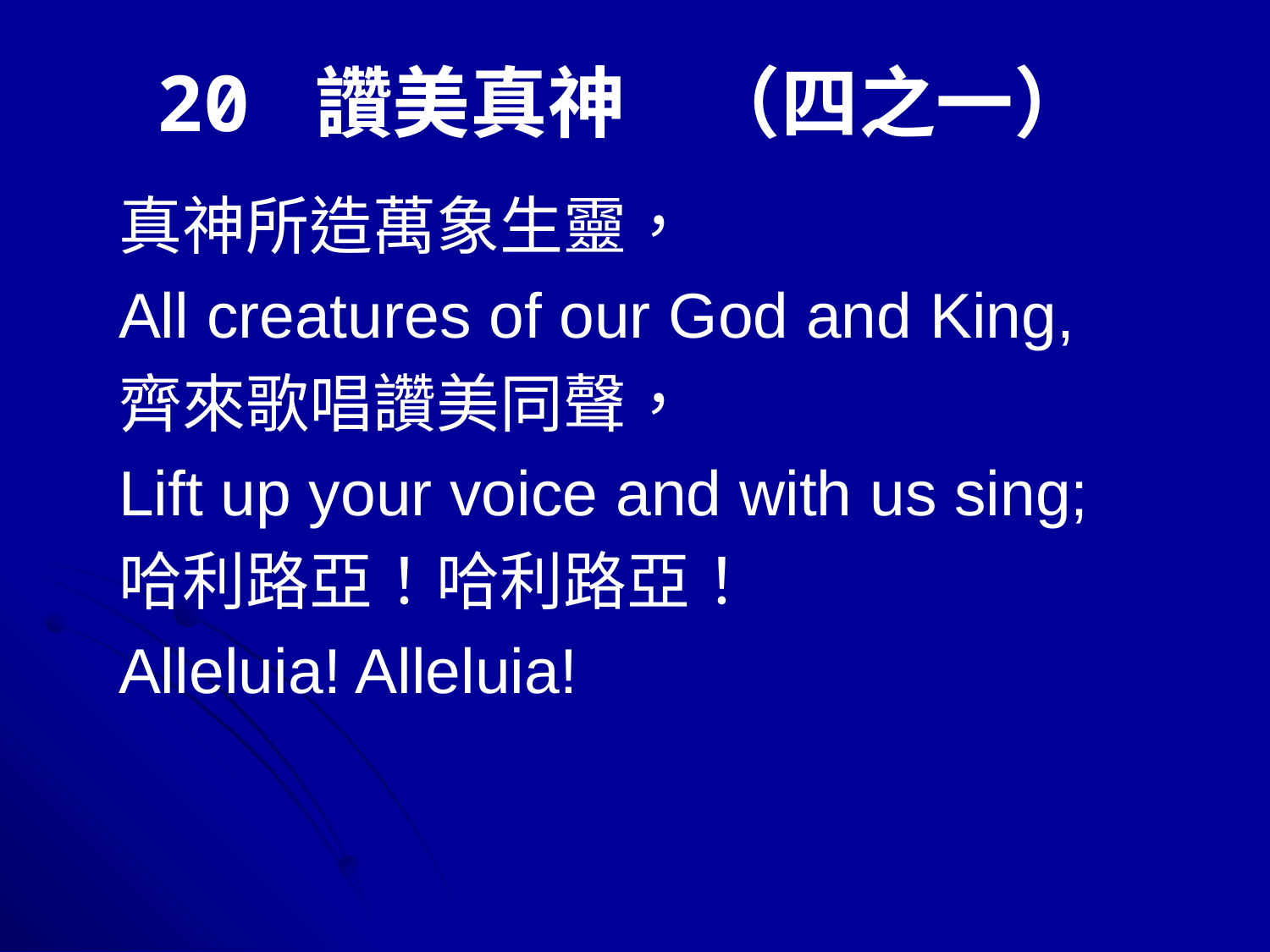

# 20 讚美真神　（四之一）
真神所造萬象生靈，
All creatures of our God and King,
齊來歌唱讚美同聲，
Lift up your voice and with us sing;
哈利路亞！哈利路亞！
Alleluia! Alleluia!